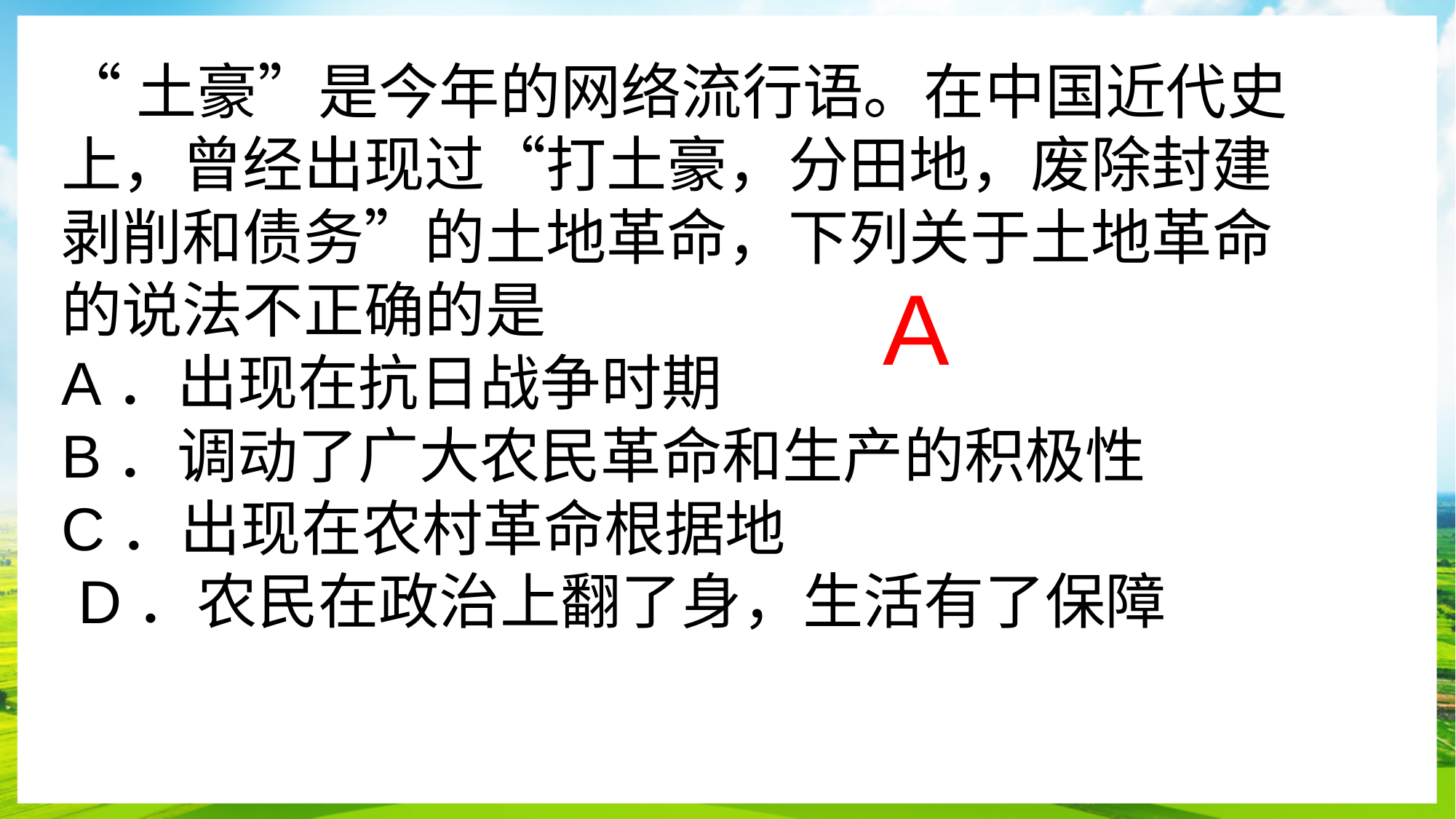

“土豪”是今年的网络流行语。在中国近代史上，曾经出现过“打土豪，分田地，废除封建剥削和债务”的土地革命，下列关于土地革命的说法不正确的是
A．出现在抗日战争时期
B．调动了广大农民革命和生产的积极性
C．出现在农村革命根据地
 D．农民在政治上翻了身，生活有了保障

A